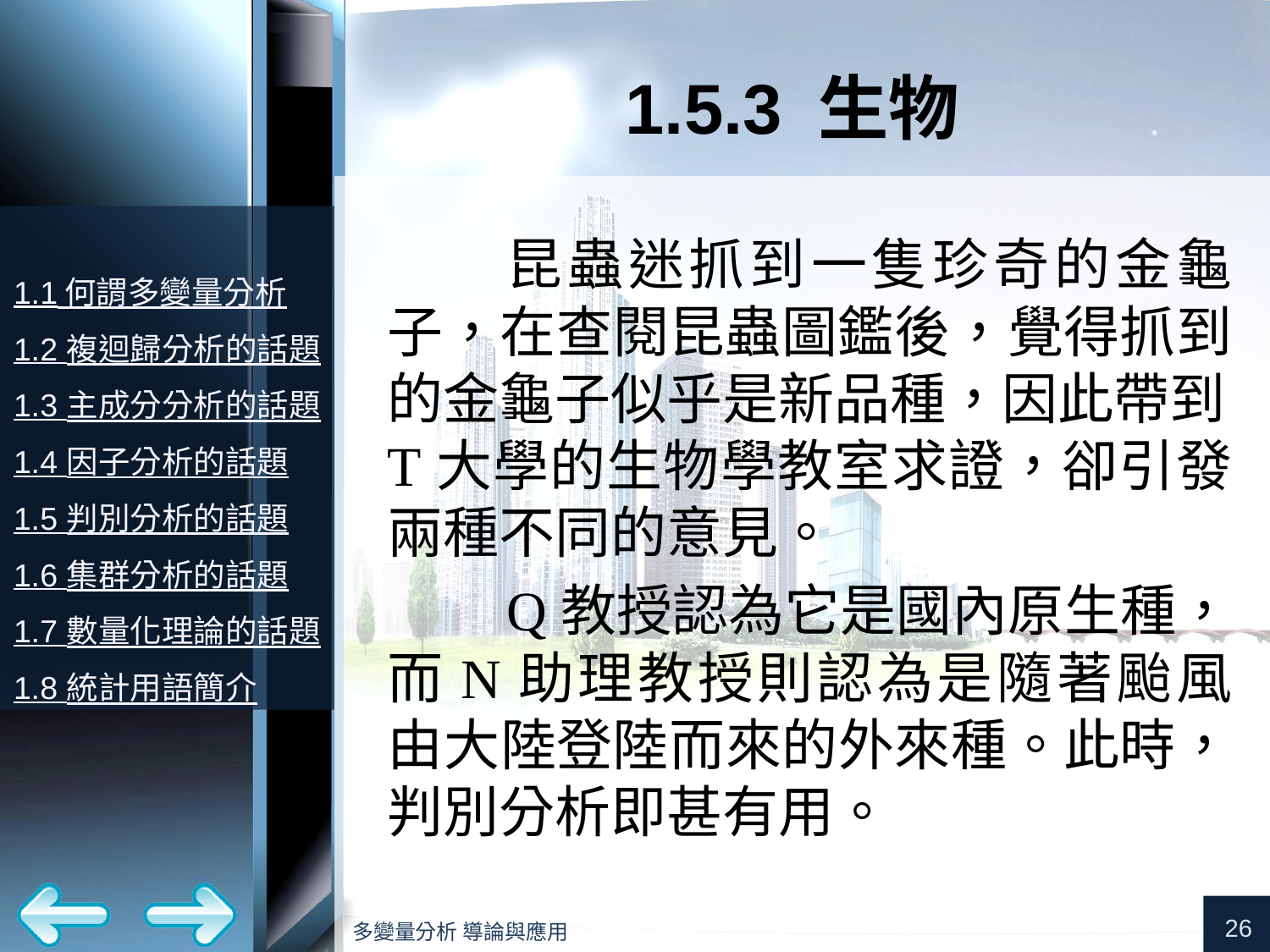

# 1.5.3 生物
昆蟲迷抓到一隻珍奇的金龜子，在查閱昆蟲圖鑑後，覺得抓到的金龜子似乎是新品種，因此帶到T大學的生物學教室求證，卻引發兩種不同的意見。
Q教授認為它是國內原生種，而N助理教授則認為是隨著颱風由大陸登陸而來的外來種。此時，判別分析即甚有用。
26
多變量分析 導論與應用